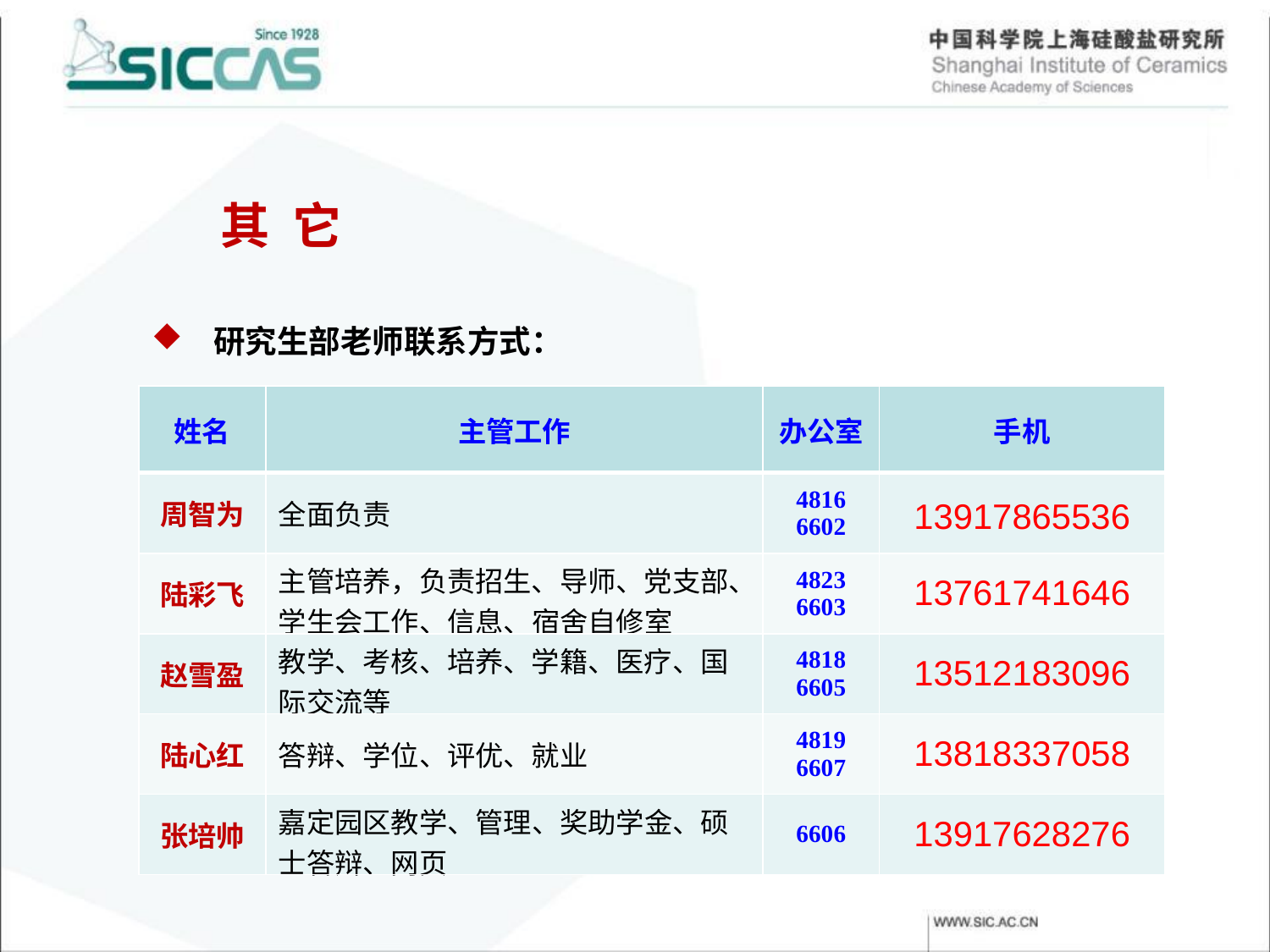

其  它
研究生部老师联系方式：
| 姓名 | 主管工作 | 办公室 | 手机 |
| --- | --- | --- | --- |
| 周智为 | 全面负责 | 4816 6602 | 13917865536 |
| 陆彩飞 | 主管培养，负责招生、导师、党支部、学生会工作、信息、宿舍自修室 | 4823 6603 | 13761741646 |
| 赵雪盈 | 教学、考核、培养、学籍、医疗、国际交流等 | 4818 6605 | 13512183096 |
| 陆心红 | 答辩、学位、评优、就业 | 4819 6607 | 13818337058 |
| 张培帅 | 嘉定园区教学、管理、奖助学金、硕士答辩、网页 | 6606 | 13917628276 |